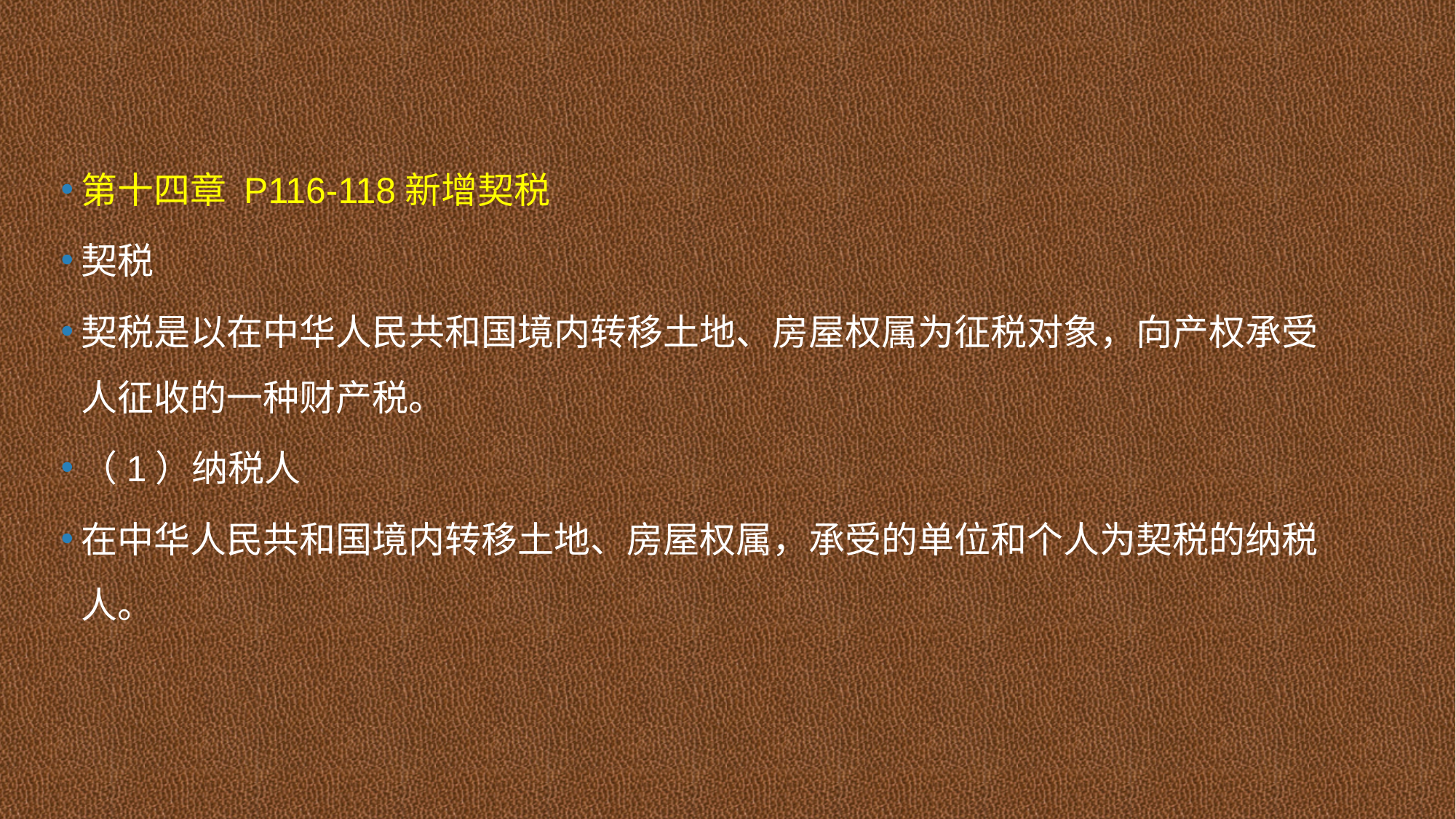

第十四章 P116-118新增契税
契税
契税是以在中华人民共和国境内转移土地、房屋权属为征税对象，向产权承受人征收的一种财产税。
（1）纳税人
在中华人民共和国境内转移土地、房屋权属，承受的单位和个人为契税的纳税人。